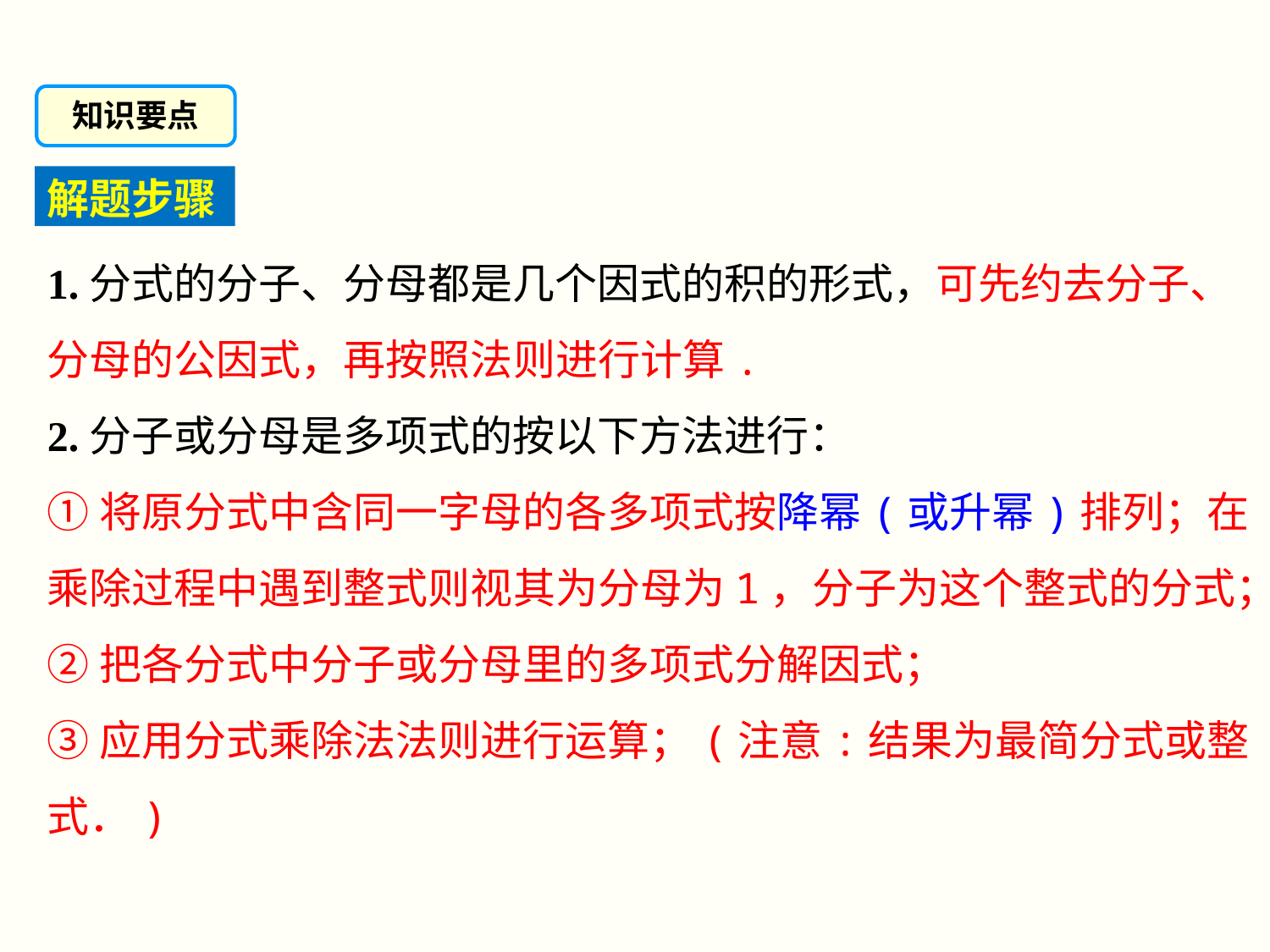

知识要点
解题步骤
1.分式的分子、分母都是几个因式的积的形式，可先约去分子、分母的公因式，再按照法则进行计算.
2.分子或分母是多项式的按以下方法进行：
①将原分式中含同一字母的各多项式按降幂(或升幂)排列；在乘除过程中遇到整式则视其为分母为1，分子为这个整式的分式；
②把各分式中分子或分母里的多项式分解因式；
③应用分式乘除法法则进行运算；(注意:结果为最简分式或整式．)